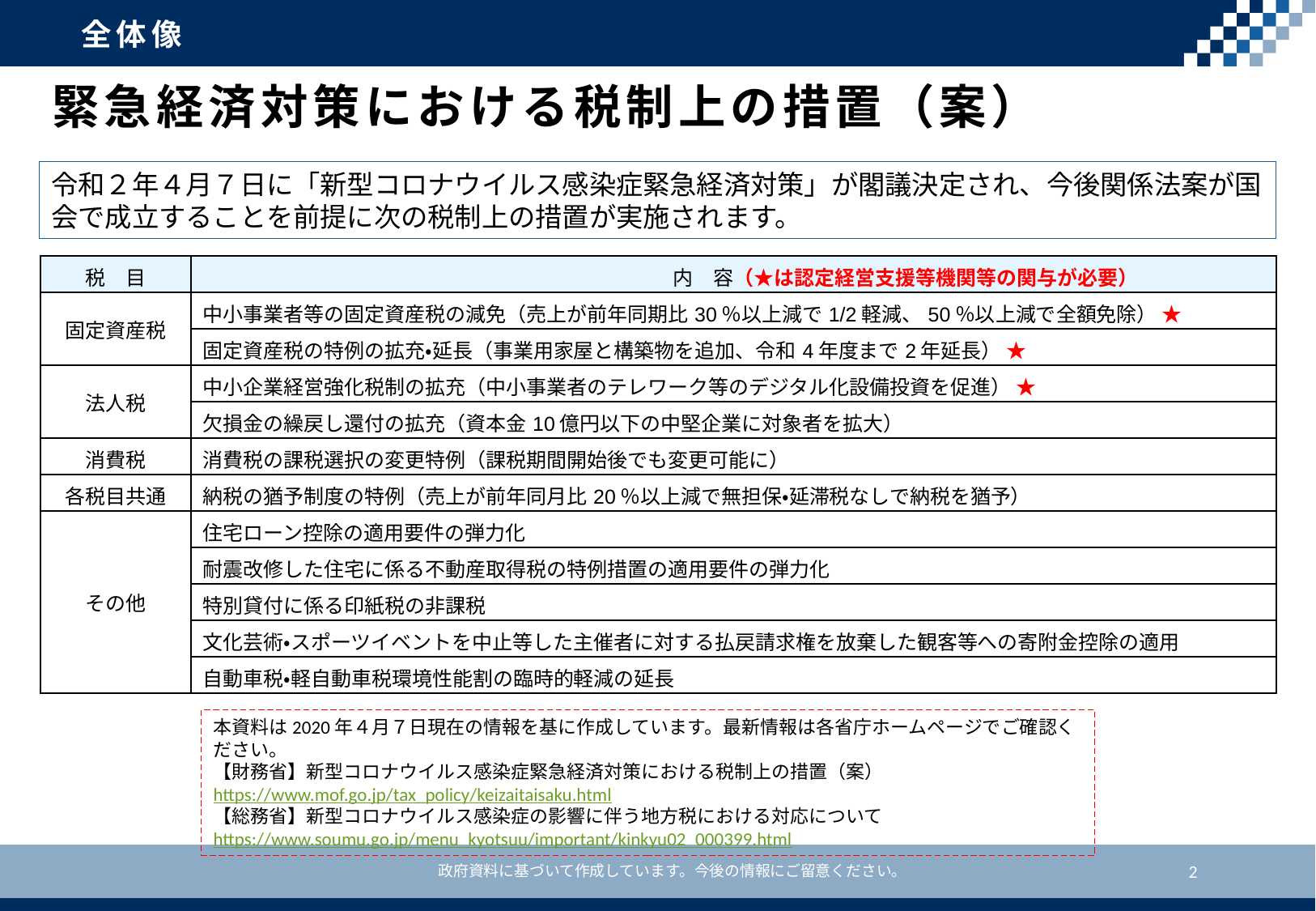

全体像
緊急経済対策における税制上の措置（案）
令和２年４月７日に「新型コロナウイルス感染症緊急経済対策」が閣議決定され、今後関係法案が国会で成立することを前提に次の税制上の措置が実施されます。
| 税　目 | 内　容（★は認定経営支援等機関等の関与が必要） |
| --- | --- |
| 固定資産税 | 中小事業者等の固定資産税の減免（売上が前年同期比30％以上減で1/2軽減、50％以上減で全額免除） ★ |
|  | 固定資産税の特例の拡充・延長（事業用家屋と構築物を追加、令和4年度まで2年延長） ★ |
| 法人税 | 中小企業経営強化税制の拡充（中小事業者のテレワーク等のデジタル化設備投資を促進） ★ |
|  | 欠損金の繰戻し還付の拡充（資本金10億円以下の中堅企業に対象者を拡大） |
| 消費税 | 消費税の課税選択の変更特例（課税期間開始後でも変更可能に） |
| 各税目共通 | 納税の猶予制度の特例（売上が前年同月比20％以上減で無担保・延滞税なしで納税を猶予） |
| その他 | 住宅ローン控除の適用要件の弾力化 |
|  | 耐震改修した住宅に係る不動産取得税の特例措置の適用要件の弾力化 |
|  | 特別貸付に係る印紙税の非課税 |
|  | 文化芸術・スポーツイベントを中止等した主催者に対する払戻請求権を放棄した観客等への寄附金控除の適用 |
|  | 自動車税・軽自動車税環境性能割の臨時的軽減の延長 |
本資料は2020年４月７日現在の情報を基に作成しています。最新情報は各省庁ホームページでご確認ください。
【財務省】新型コロナウイルス感染症緊急経済対策における税制上の措置（案）
https://www.mof.go.jp/tax_policy/keizaitaisaku.html
【総務省】新型コロナウイルス感染症の影響に伴う地方税における対応について
https://www.soumu.go.jp/menu_kyotsuu/important/kinkyu02_000399.html
2